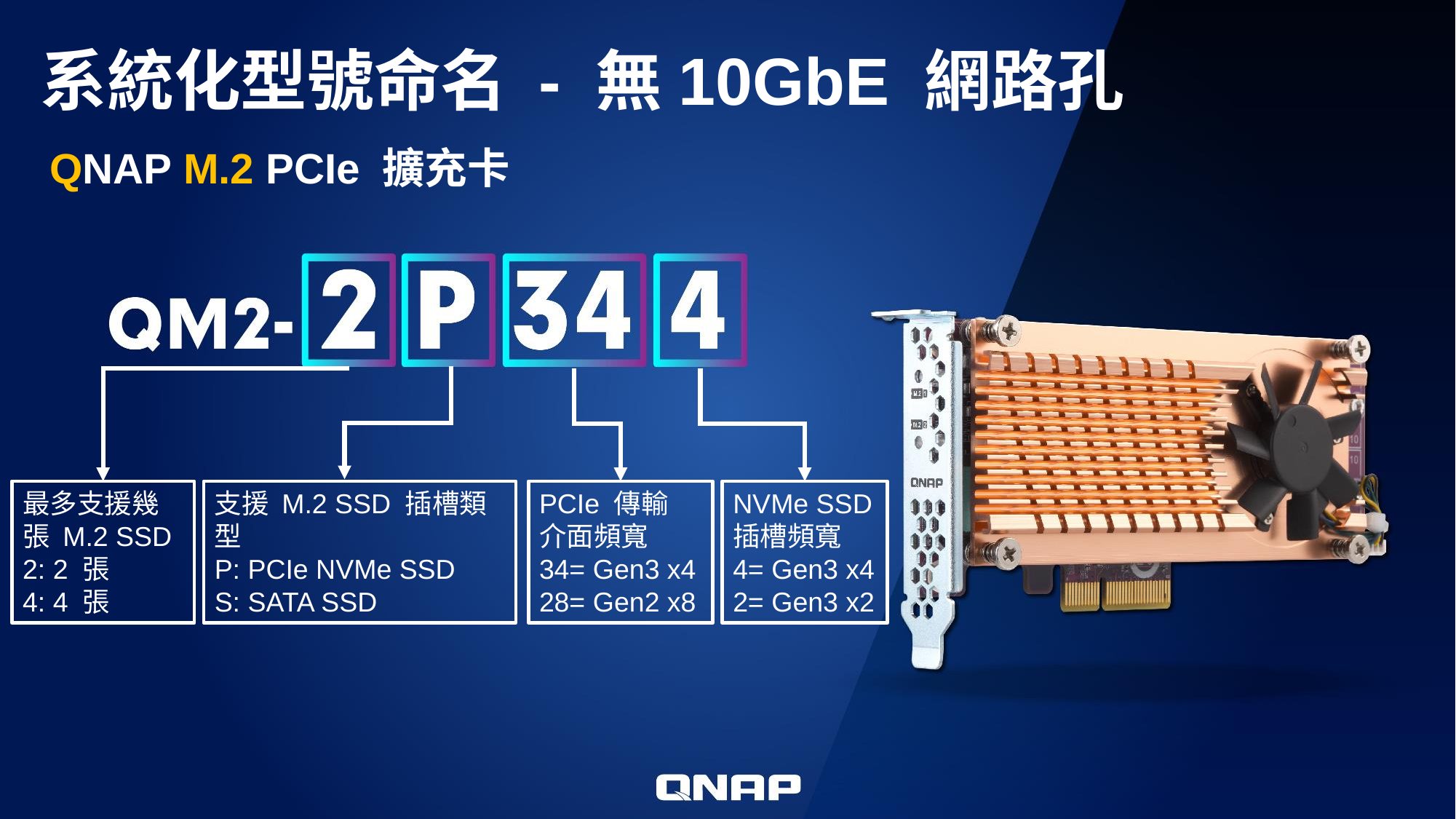

# 系統化型號命名 - 無10GbE 網路孔
QNAP M.2 PCIe 擴充卡
最多支援幾張 M.2 SSD
2: 2 張
4: 4 張
支援 M.2 SSD 插槽類型
P: PCIe NVMe SSD
S: SATA SSD
PCIe 傳輸
介面頻寬
34= Gen3 x4
28= Gen2 x8
NVMe SSD 插槽頻寬
4= Gen3 x4
2= Gen3 x2